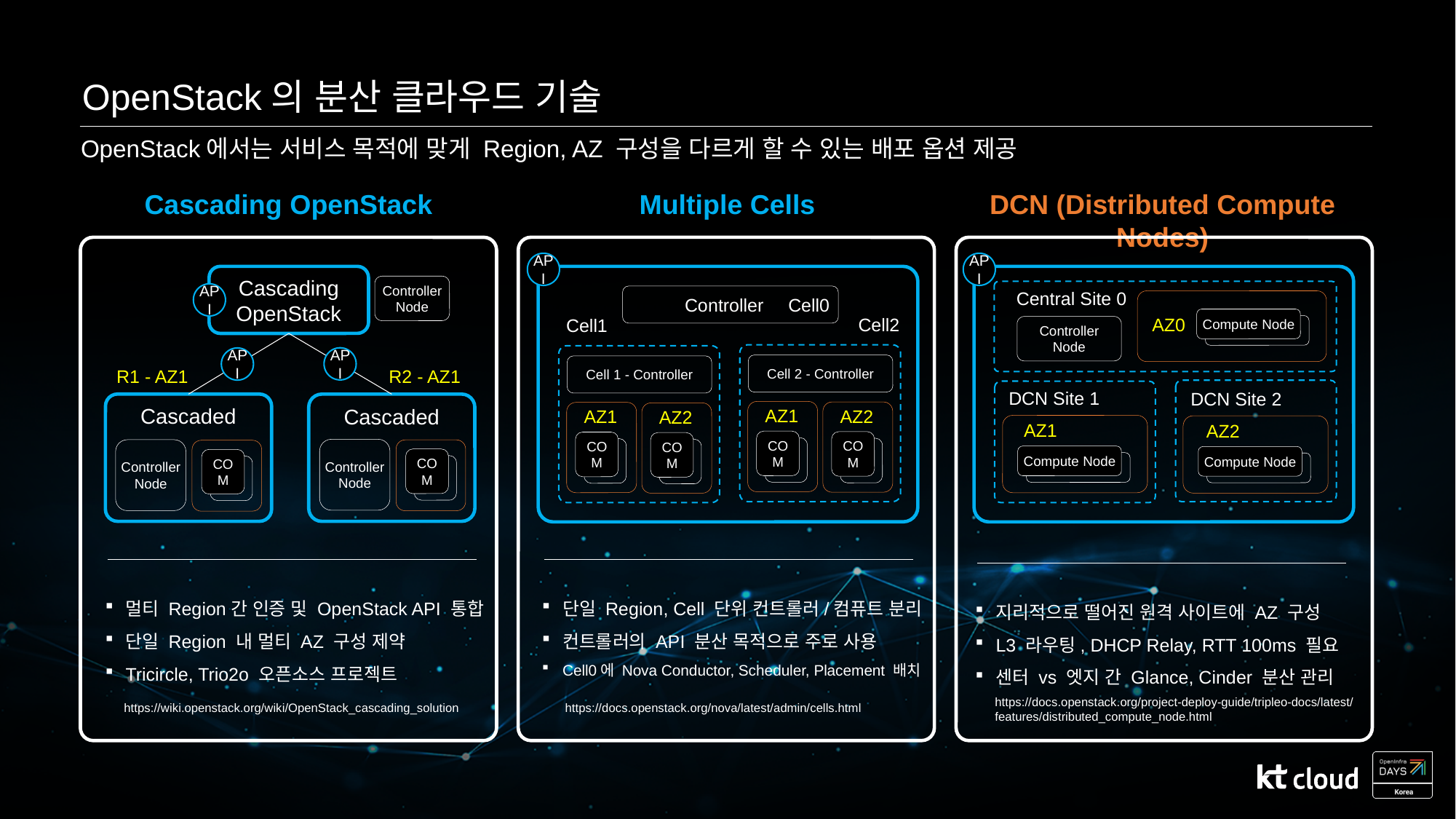

OpenStack의 분산 클라우드 기술
OpenStack에서는 서비스 목적에 맞게 Region, AZ 구성을 다르게 할 수 있는 배포 옵션 제공
Cascading OpenStack
Multiple Cells
DCN (Distributed Compute Nodes)

API
API
Cascading OpenStack

Controller
Node

Central Site 0
API
           Controller
Cell0

Cell2
AZ0
Cell1
Compute Node

Controller
Node

API
API
Cell 2 - Controller
Cell 1 - Controller
R2 - AZ1
R1 - AZ1

DCN Site 1
DCN Site 2
Cascaded
Cascaded
AZ1
AZ2
AZ1
AZ2

AZ1
AZ2

COM
COM
COM
COM

Controller
Node
Controller
Node

Compute Node
Compute Node
COM
COM

단일 Region, Cell 단위 컨트롤러/컴퓨트 분리
컨트롤러의 API 분산 목적으로 주로 사용
Cell0에 Nova Conductor, Scheduler, Placement 배치
멀티 Region간 인증 및 OpenStack API 통합
단일 Region 내 멀티 AZ 구성 제약
Tricircle, Trio2o 오픈소스 프로젝트
지리적으로 떨어진 원격 사이트에 AZ 구성
L3 라우팅, DHCP Relay, RTT 100ms 필요
센터 vs 엣지 간 Glance, Cinder 분산 관리
https://docs.openstack.org/project-deploy-guide/tripleo-docs/latest/features/distributed_compute_node.html
https://wiki.openstack.org/wiki/OpenStack_cascading_solution
https://docs.openstack.org/nova/latest/admin/cells.html